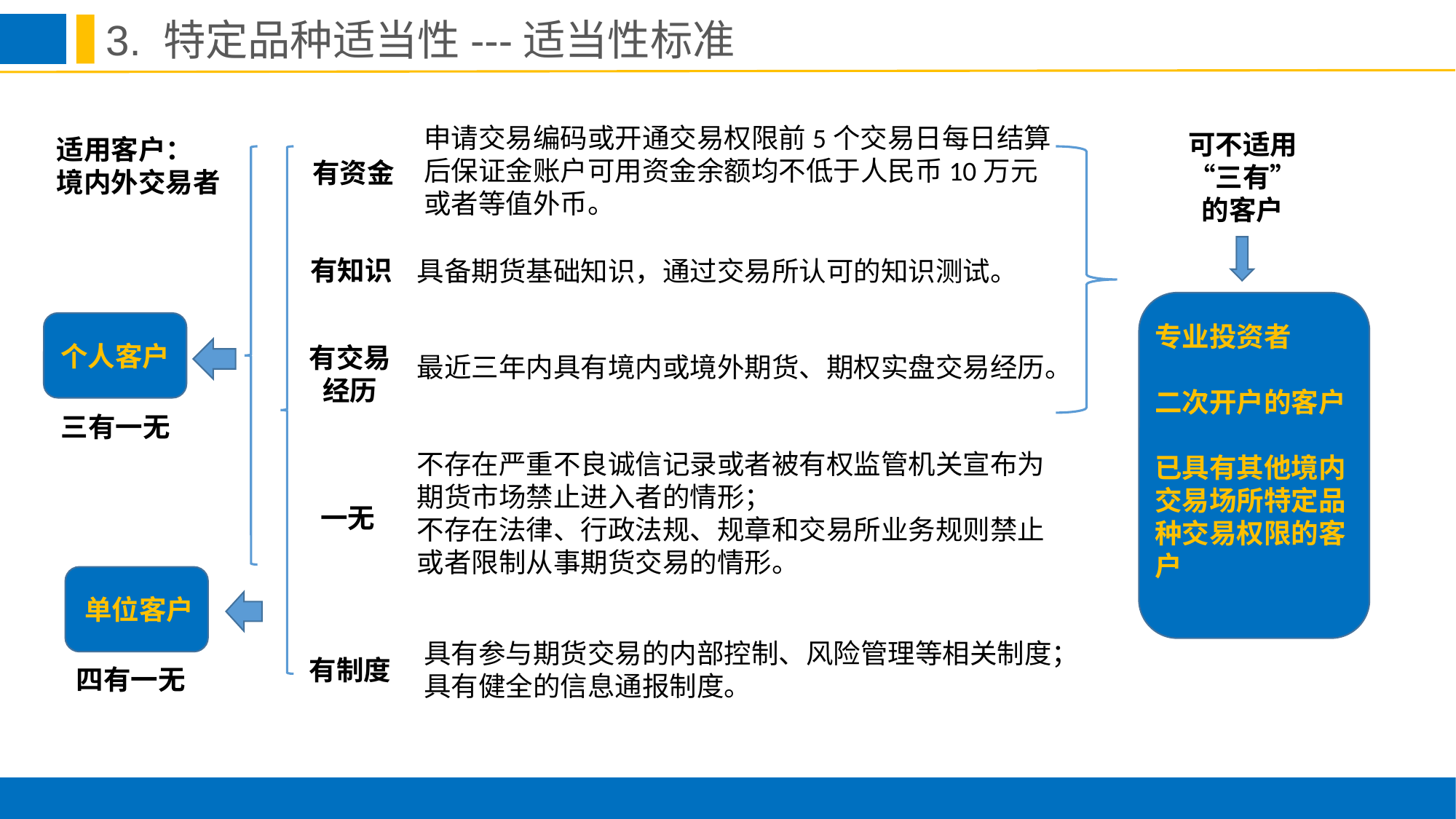

3. 特定品种适当性---适当性标准

申请交易编码或开通交易权限前5个交易日每日结算后保证金账户可用资金余额均不低于人民币10万元或者等值外币。
可不适用“三有”
的客户
适用客户：
境内外交易者

有资金

有知识
具备期货基础知识，通过交易所认可的知识测试。

个人客户
专业投资者

二次开户的客户

已具有其他境内交易场所特定品种交易权限的客户
有交易经历

最近三年内具有境内或境外期货、期权实盘交易经历。
三有一无
不存在严重不良诚信记录或者被有权监管机关宣布为期货市场禁止进入者的情形；
不存在法律、行政法规、规章和交易所业务规则禁止或者限制从事期货交易的情形。
一无

单位客户

具有参与期货交易的内部控制、风险管理等相关制度；
具有健全的信息通报制度。
有制度
四有一无